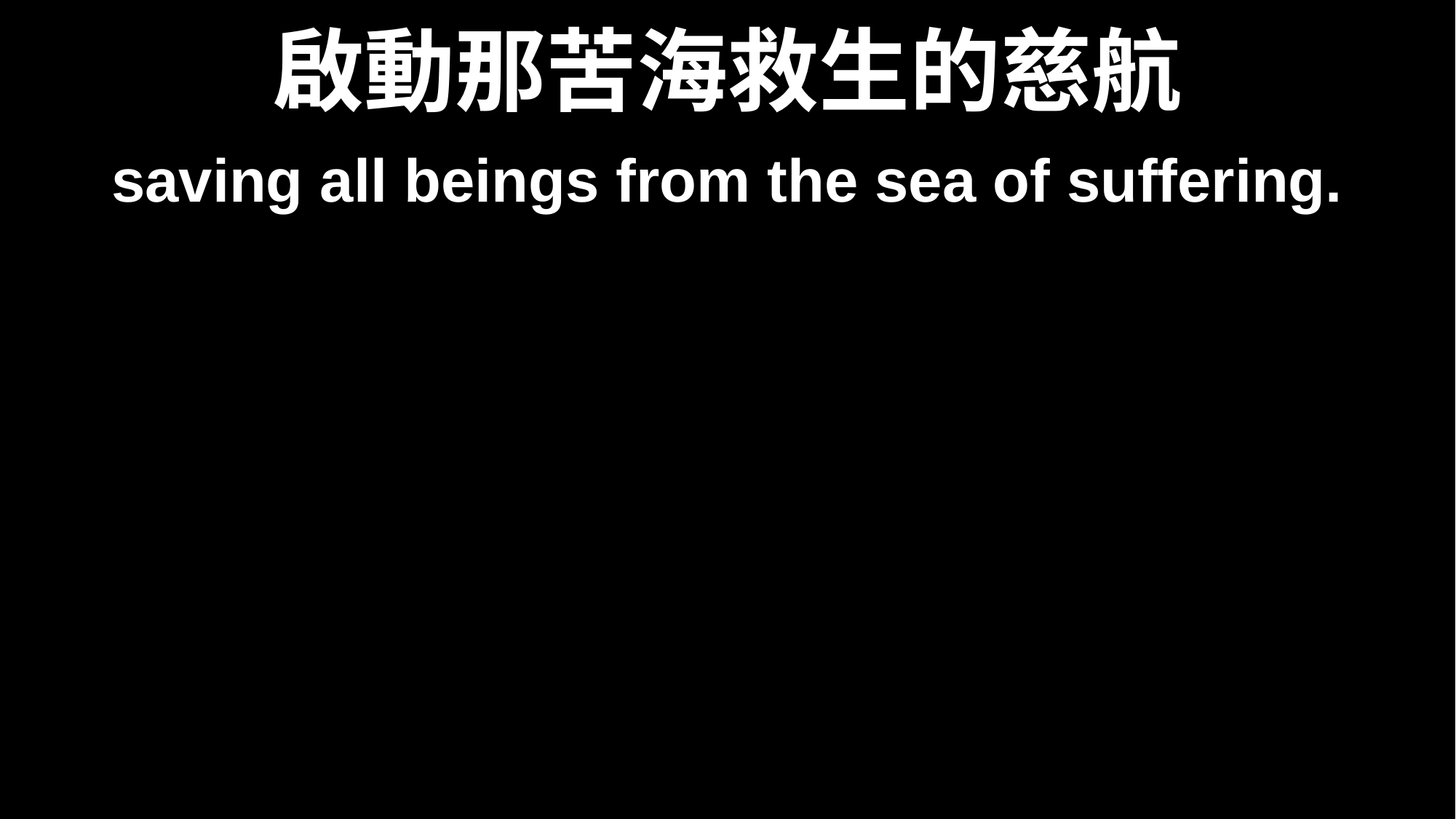

# 啟動那苦海救生的慈航
saving all beings from the sea of suffering.